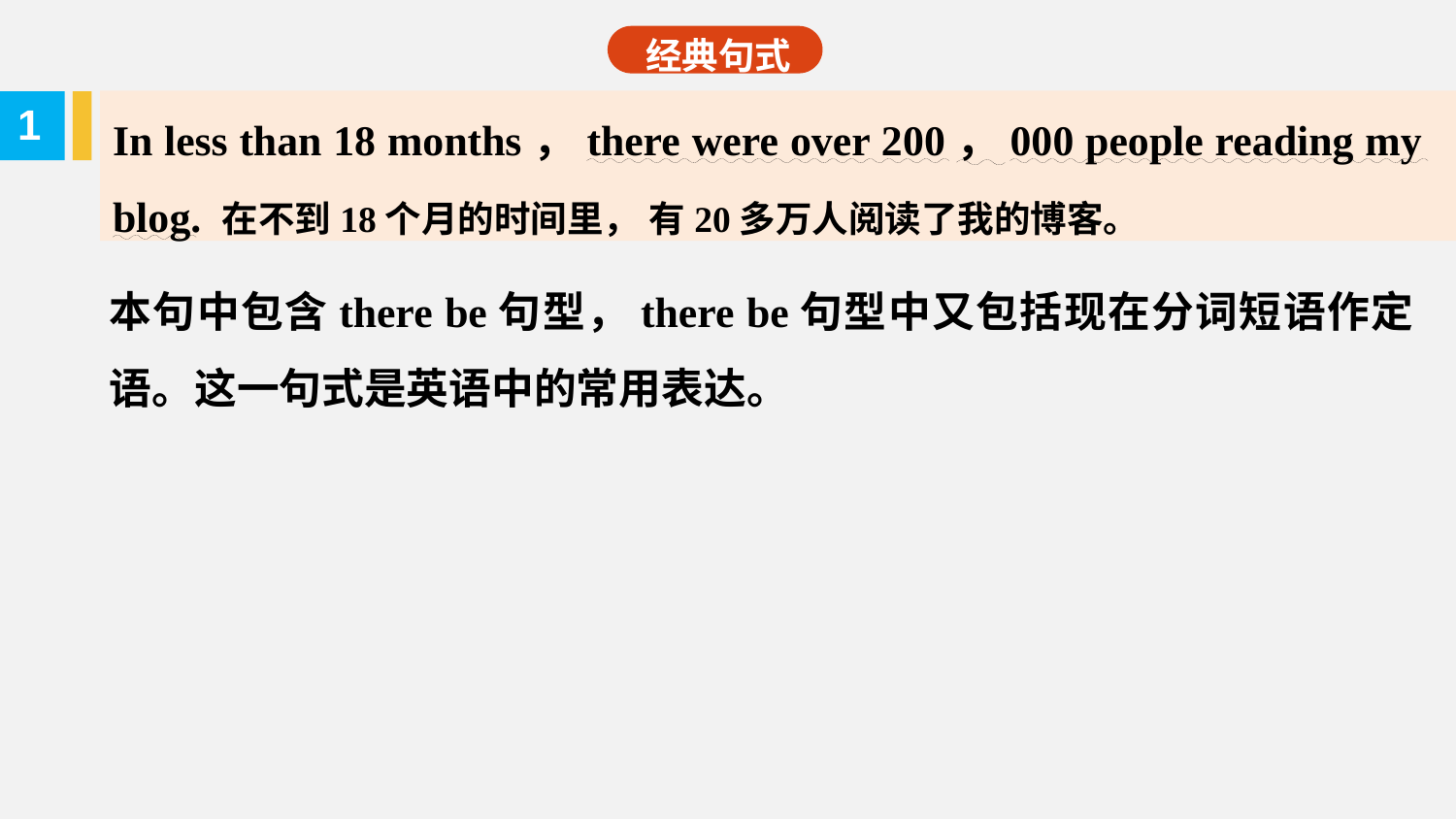

经典句式

In less than 18 months，there were over 200，000 people reading my blog. 在不到18个月的时间里， 有20多万人阅读了我的博客。

1
本句中包含there be句型，there be句型中又包括现在分词短语作定语。这一句式是英语中的常用表达。